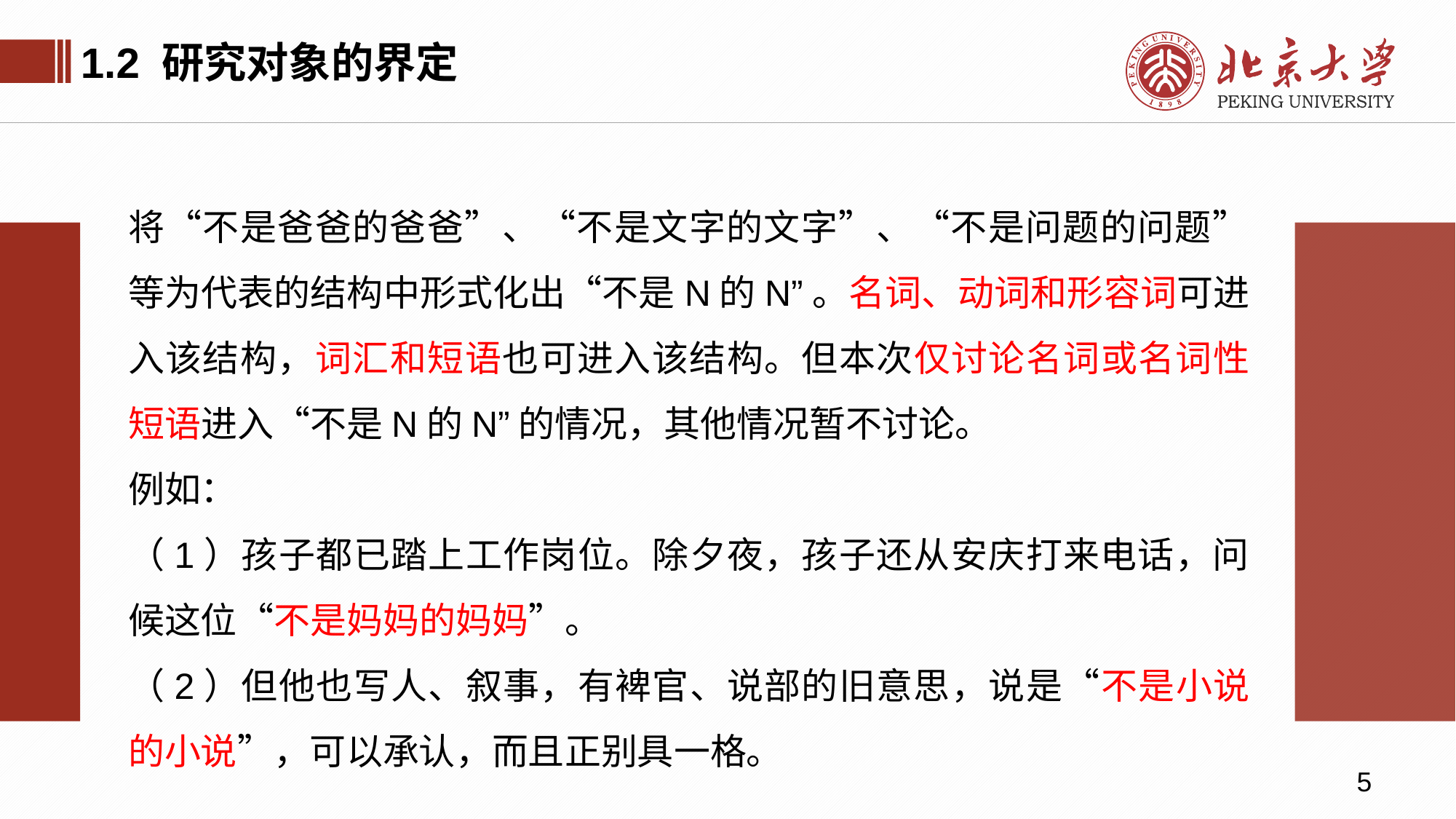

1.2 研究对象的界定
将“不是爸爸的爸爸”、“不是文字的文字”、“不是问题的问题”等为代表的结构中形式化出“不是N的N”。名词、动词和形容词可进入该结构，词汇和短语也可进入该结构。但本次仅讨论名词或名词性短语进入“不是N的N”的情况，其他情况暂不讨论。
例如：
（1）孩子都已踏上工作岗位。除夕夜，孩子还从安庆打来电话，问候这位“不是妈妈的妈妈”。
（2）但他也写人、叙事，有裨官、说部的旧意思，说是“不是小说的小说”，可以承认，而且正别具一格。
5